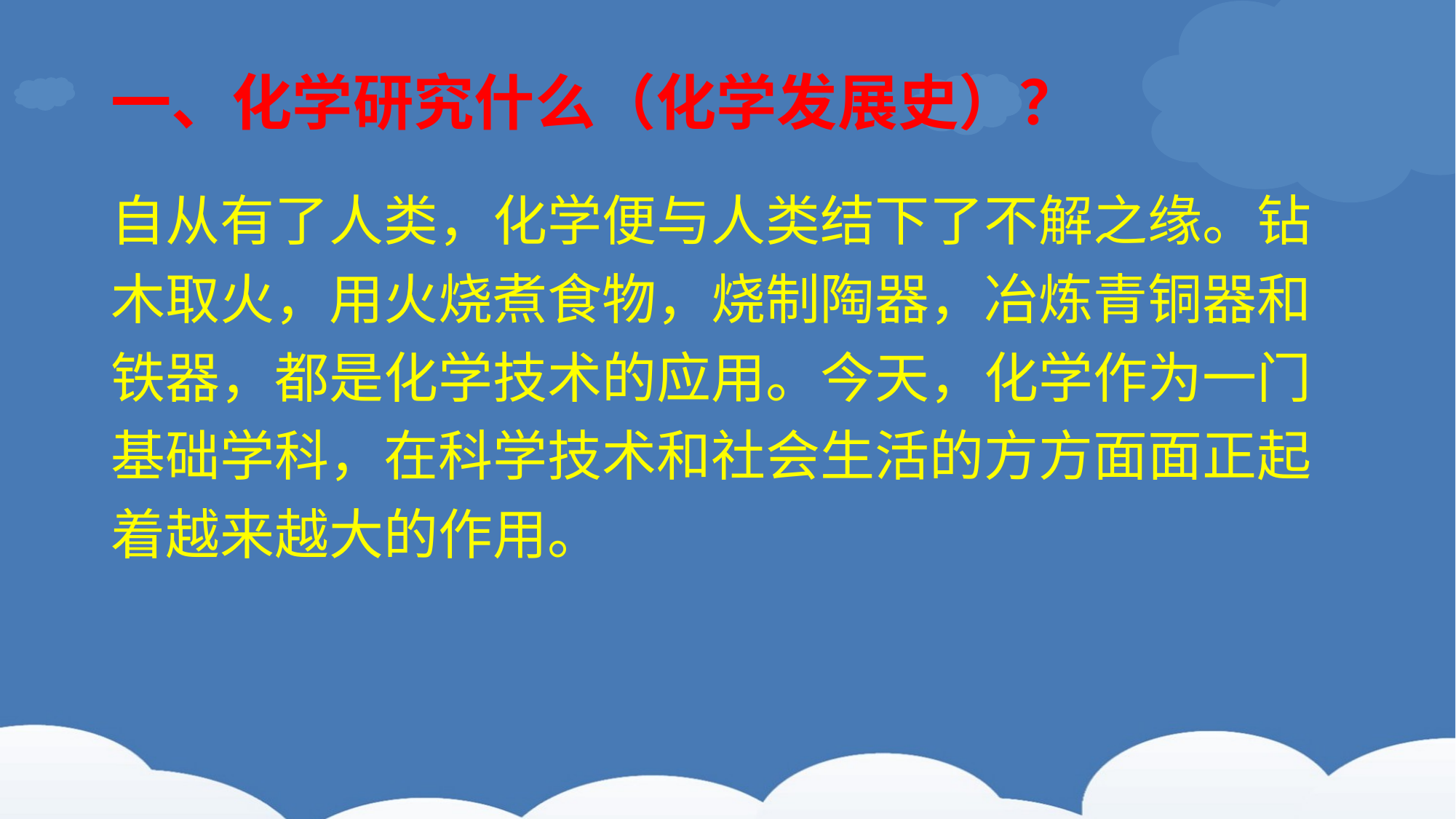

# 一、化学研究什么（化学发展史）？
自从有了人类，化学便与人类结下了不解之缘。钻木取火，用火烧煮食物，烧制陶器，冶炼青铜器和铁器，都是化学技术的应用。今天，化学作为一门基础学科，在科学技术和社会生活的方方面面正起着越来越大的作用。